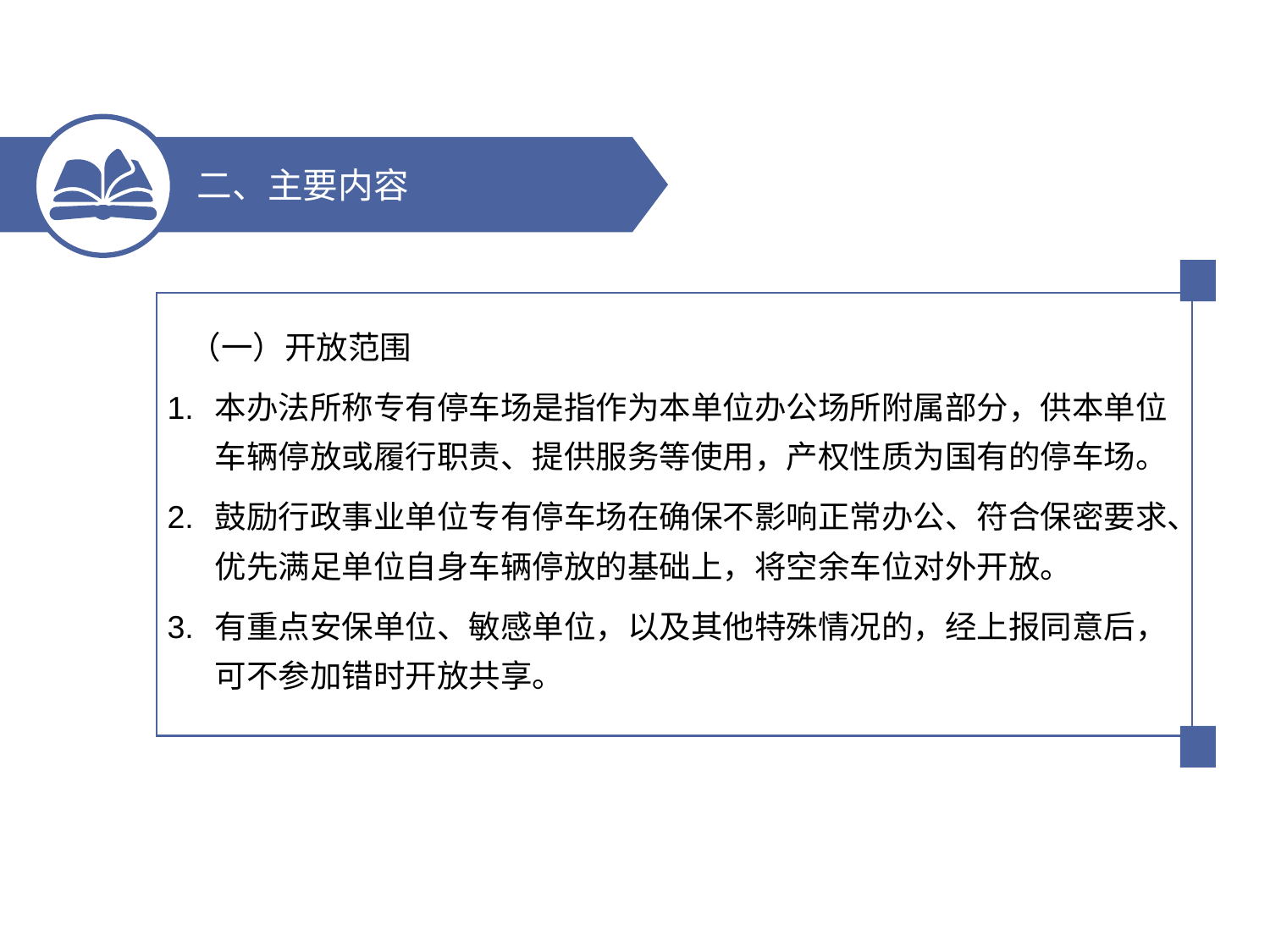

二、主要内容

  （一）开放范围
本办法所称专有停车场是指作为本单位办公场所附属部分，供本单位车辆停放或履行职责、提供服务等使用，产权性质为国有的停车场。
鼓励行政事业单位专有停车场在确保不影响正常办公、符合保密要求、优先满足单位自身车辆停放的基础上，将空余车位对外开放。
有重点安保单位、敏感单位，以及其他特殊情况的，经上报同意后，可不参加错时开放共享。